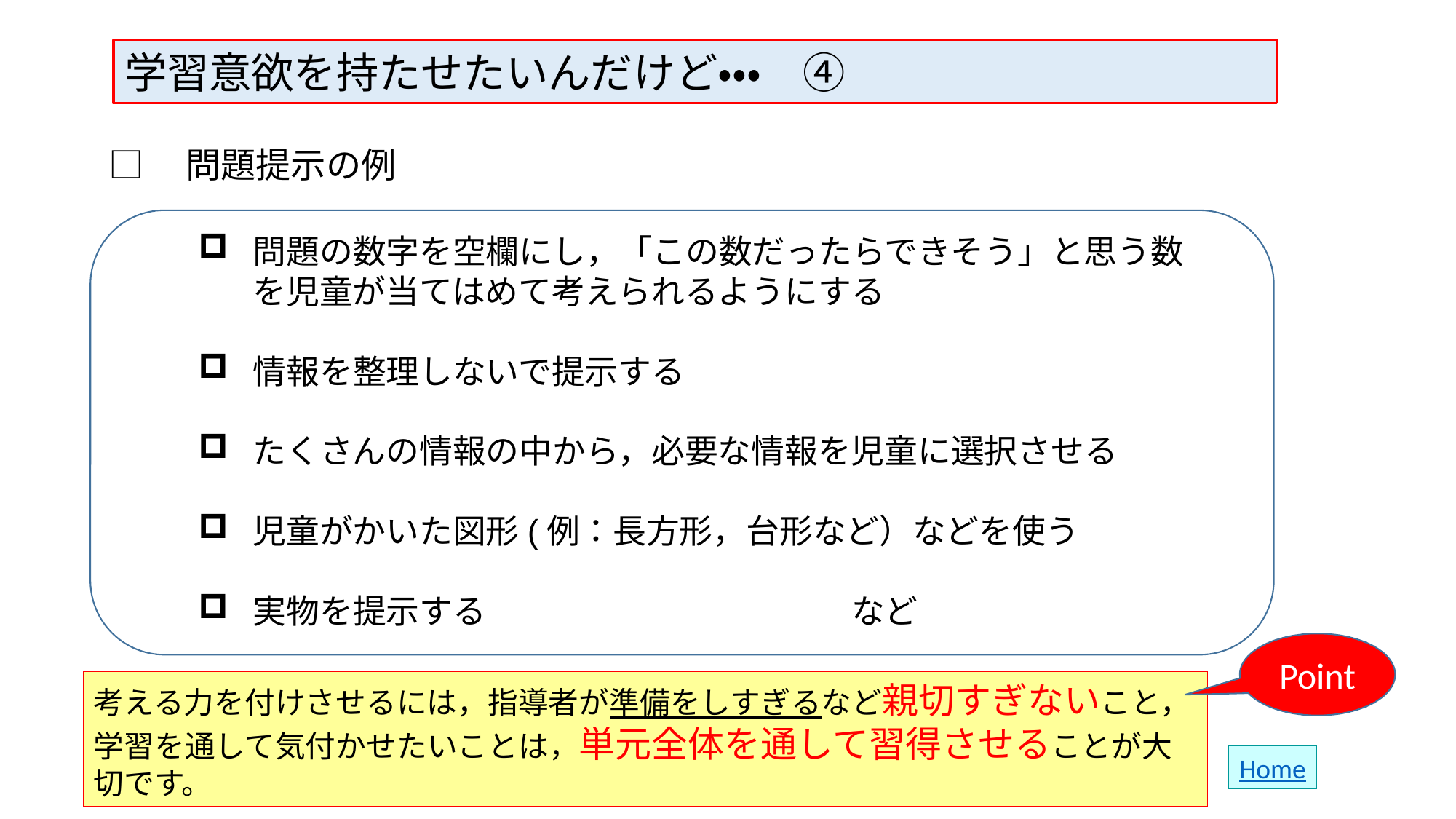

学習意欲を持たせたいんだけど・・・　④
□　問題提示の例

問題の数字を空欄にし，「この数だったらできそう」と思う数を児童が当てはめて考えられるようにする

情報を整理しないで提示する

たくさんの情報の中から，必要な情報を児童に選択させる

児童がかいた図形(例：長方形，台形など）などを使う

実物を提示する                                                 など
Point
考える力を付けさせるには，指導者が準備をしすぎるなど親切すぎないこと，
学習を通して気付かせたいことは，単元全体を通して習得させることが大切です。
Home